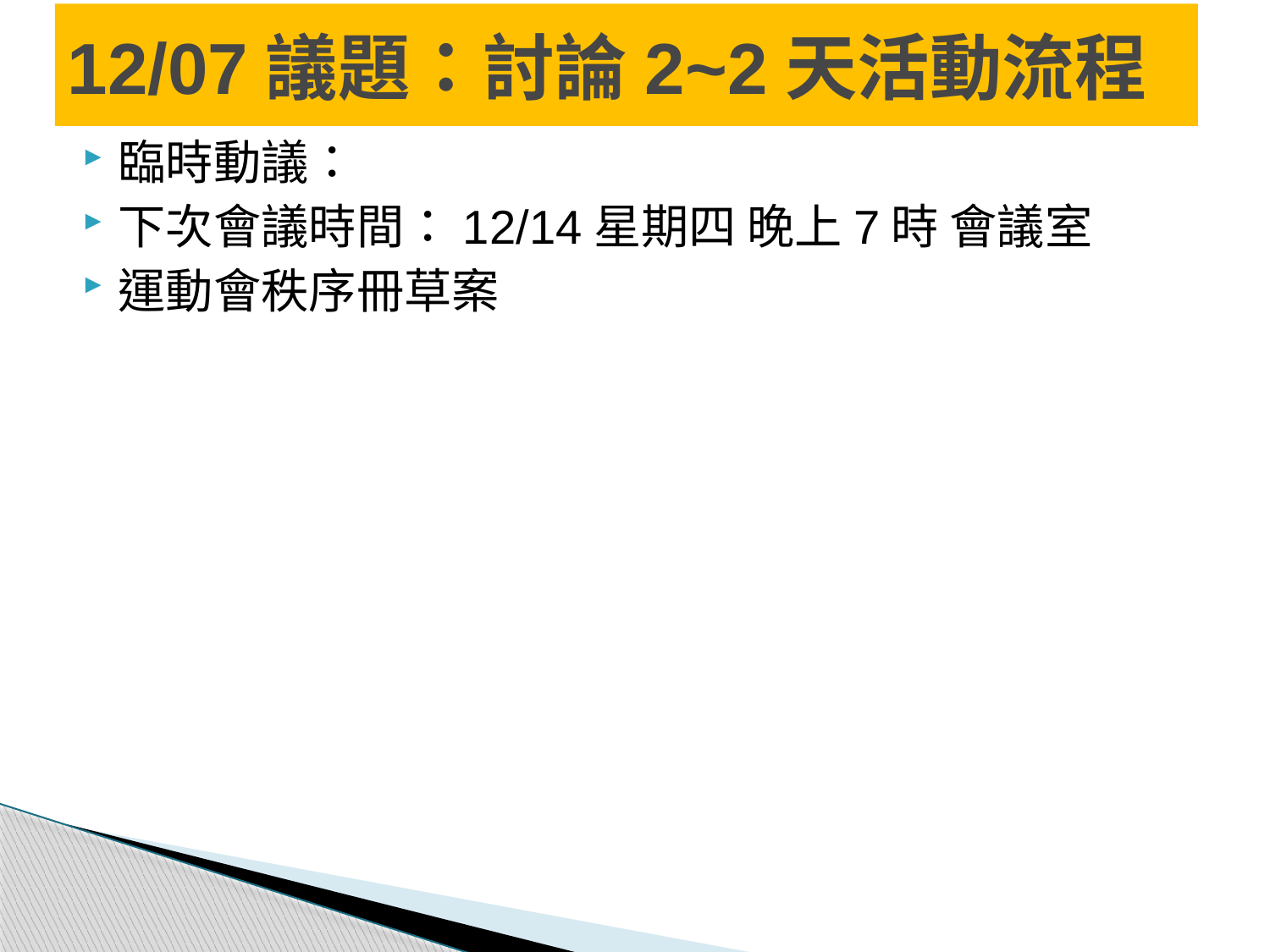

# 12/07議題：討論2~2天活動流程
臨時動議：
下次會議時間：12/14星期四 晚上7時 會議室
運動會秩序冊草案